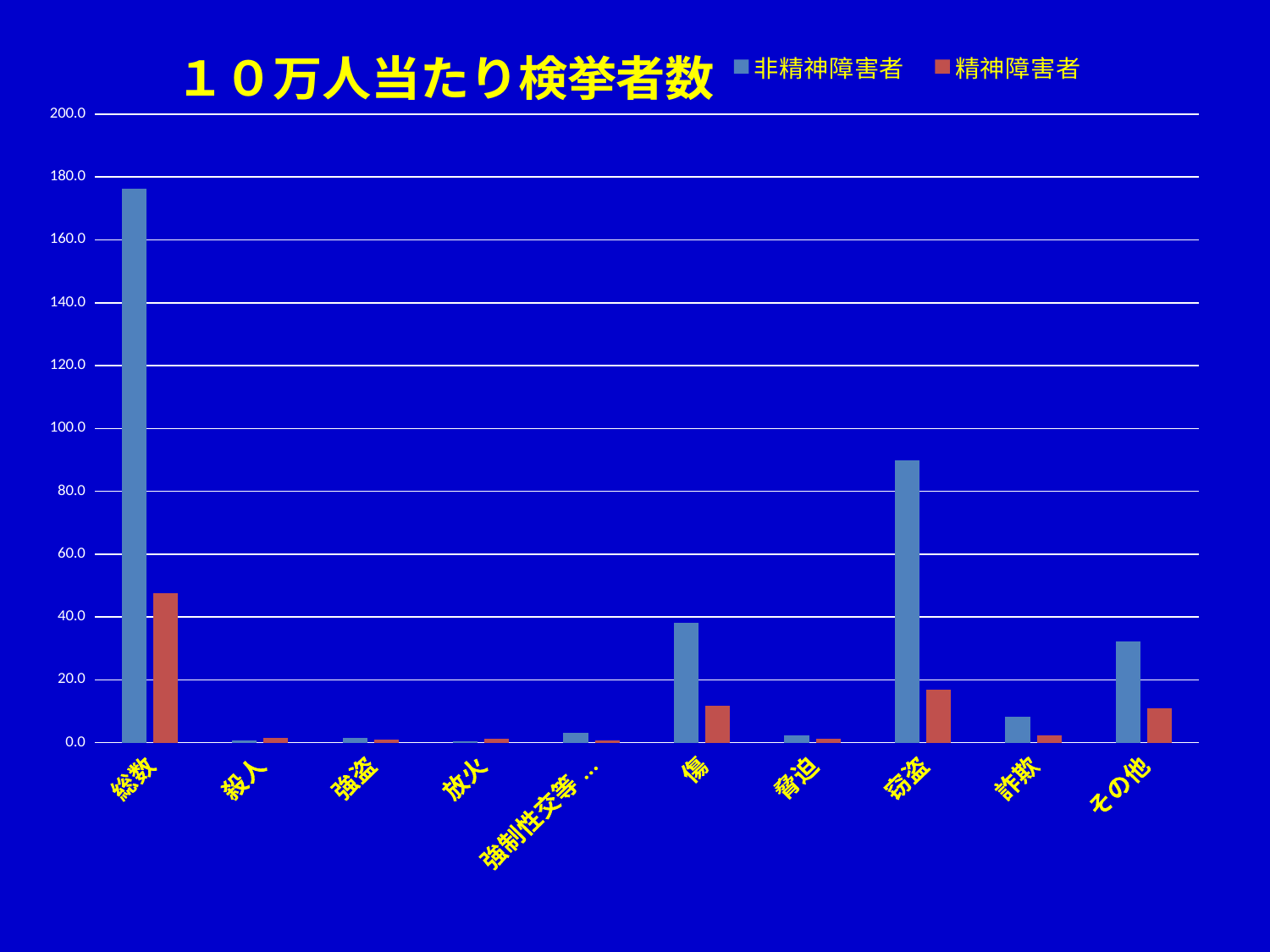

### Chart: １０万人当たり検挙者数

| Category | 非精神障害者 | 精神障害者 |
|---|---|---|
| 総数 | 176.3253311258278 | 47.666666666666664 |
| 殺人 | 0.6672185430463576 | 1.619047619047619 |
| 強盗 | 1.3758278145695364 | 1.0 |
| 放火 | 0.43211920529801323 | 1.3571428571428572 |
| 強制性交等・
強制わいせつ | 3.0745033112582782 | 0.7857142857142857 |
| 傷害・暴行 | 38.23096026490066 | 11.714285714285714 |
| 脅迫 | 2.285596026490066 | 1.119047619047619 |
| 窃盗 | 89.84354304635761 | 16.833333333333332 |
| 詐欺 | 8.142384105960264 | 2.1904761904761907 |
| その他 | 32.27317880794702 | 11.047619047619047 |